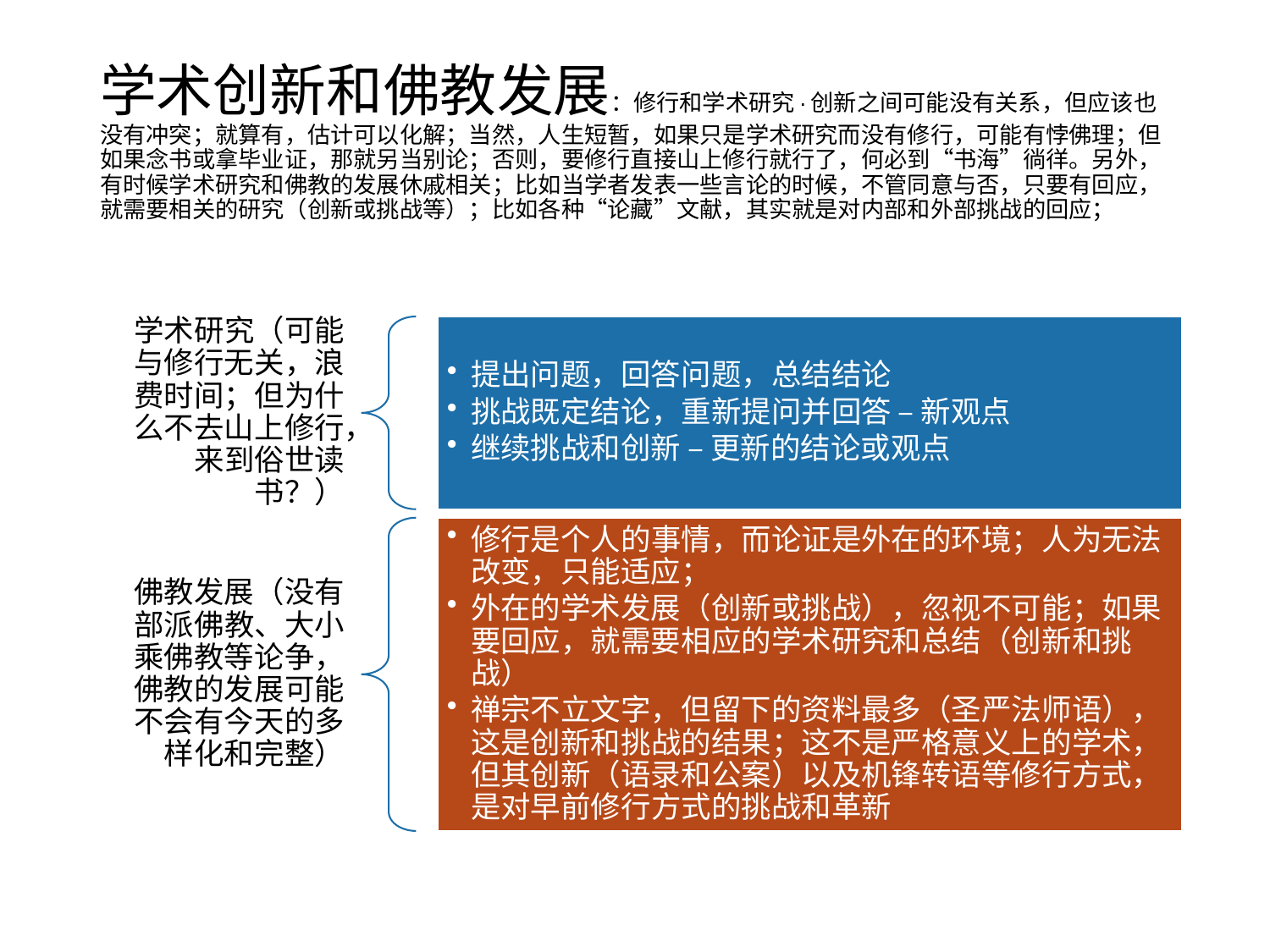

# 学术创新和佛教发展：修行和学术研究·创新之间可能没有关系，但应该也没有冲突；就算有，估计可以化解；当然，人生短暂，如果只是学术研究而没有修行，可能有悖佛理；但如果念书或拿毕业证，那就另当别论；否则，要修行直接山上修行就行了，何必到“书海”徜徉。另外，有时候学术研究和佛教的发展休戚相关；比如当学者发表一些言论的时候，不管同意与否，只要有回应，就需要相关的研究（创新或挑战等）；比如各种“论藏”文献，其实就是对内部和外部挑战的回应；
学术研究（可能与修行无关，浪费时间；但为什么不去山上修行，来到俗世读书？）
提出问题，回答问题，总结结论
挑战既定结论，重新提问并回答 – 新观点
继续挑战和创新 – 更新的结论或观点
佛教发展（没有部派佛教、大小乘佛教等论争，佛教的发展可能不会有今天的多样化和完整）
修行是个人的事情，而论证是外在的环境；人为无法改变，只能适应；
外在的学术发展（创新或挑战），忽视不可能；如果要回应，就需要相应的学术研究和总结（创新和挑战）
禅宗不立文字，但留下的资料最多（圣严法师语），这是创新和挑战的结果；这不是严格意义上的学术，但其创新（语录和公案）以及机锋转语等修行方式，是对早前修行方式的挑战和革新